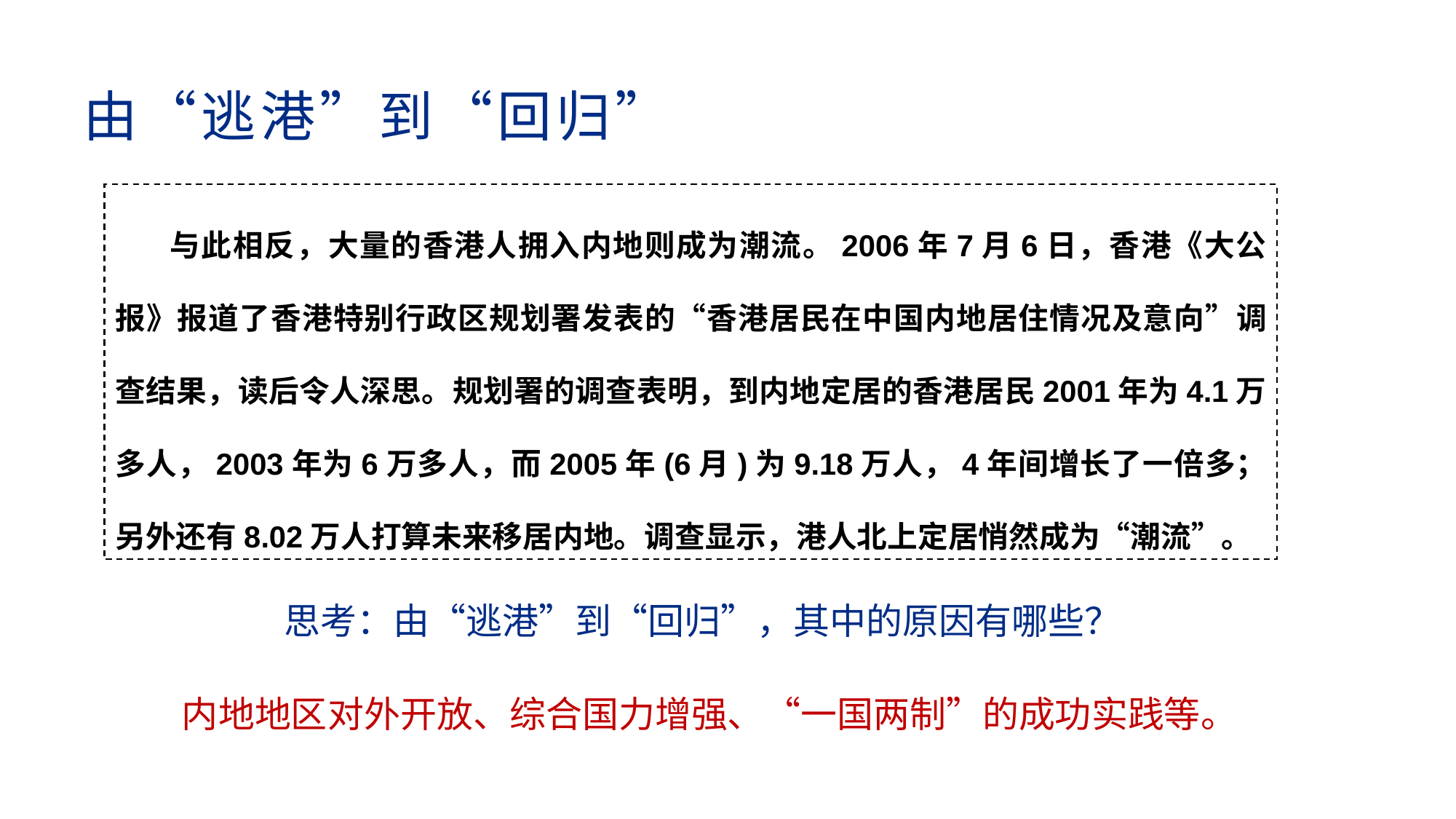

# 由“逃港”到“回归”
与此相反，大量的香港人拥入内地则成为潮流。2006年7月6日，香港《大公报》报道了香港特别行政区规划署发表的“香港居民在中国内地居住情况及意向”调查结果，读后令人深思。规划署的调查表明，到内地定居的香港居民2001年为4.1万多人，2003年为6万多人，而2005年(6月)为9.18万人，4年间增长了一倍多；另外还有8.02万人打算未来移居内地。调查显示，港人北上定居悄然成为“潮流”。
思考：由“逃港”到“回归”，其中的原因有哪些？
内地地区对外开放、综合国力增强、‌“一国两制”的成功实践‌等。